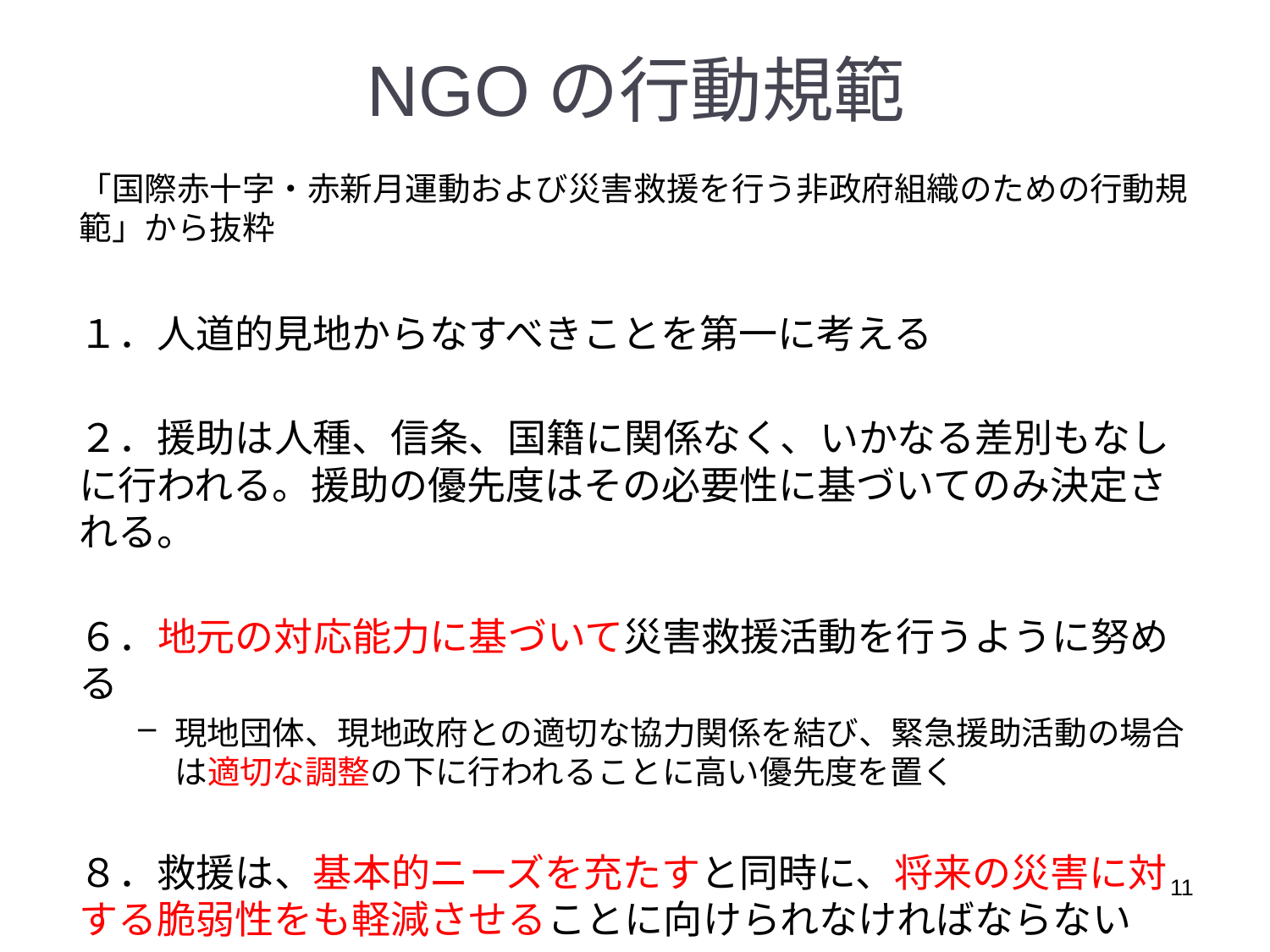

# NGOの行動規範
「国際赤十字・赤新月運動および災害救援を行う非政府組織のための行動規範」から抜粋

１．人道的見地からなすべきことを第一に考える

２．援助は人種、信条、国籍に関係なく、いかなる差別もなしに行われる。援助の優先度はその必要性に基づいてのみ決定される。

６．地元の対応能力に基づいて災害救援活動を行うように努める
現地団体、現地政府との適切な協力関係を結び、緊急援助活動の場合は適切な調整の下に行われることに高い優先度を置く

８．救援は、基本的ニーズを充たすと同時に、将来の災害に対する脆弱性をも軽減させることに向けられなければならない
11